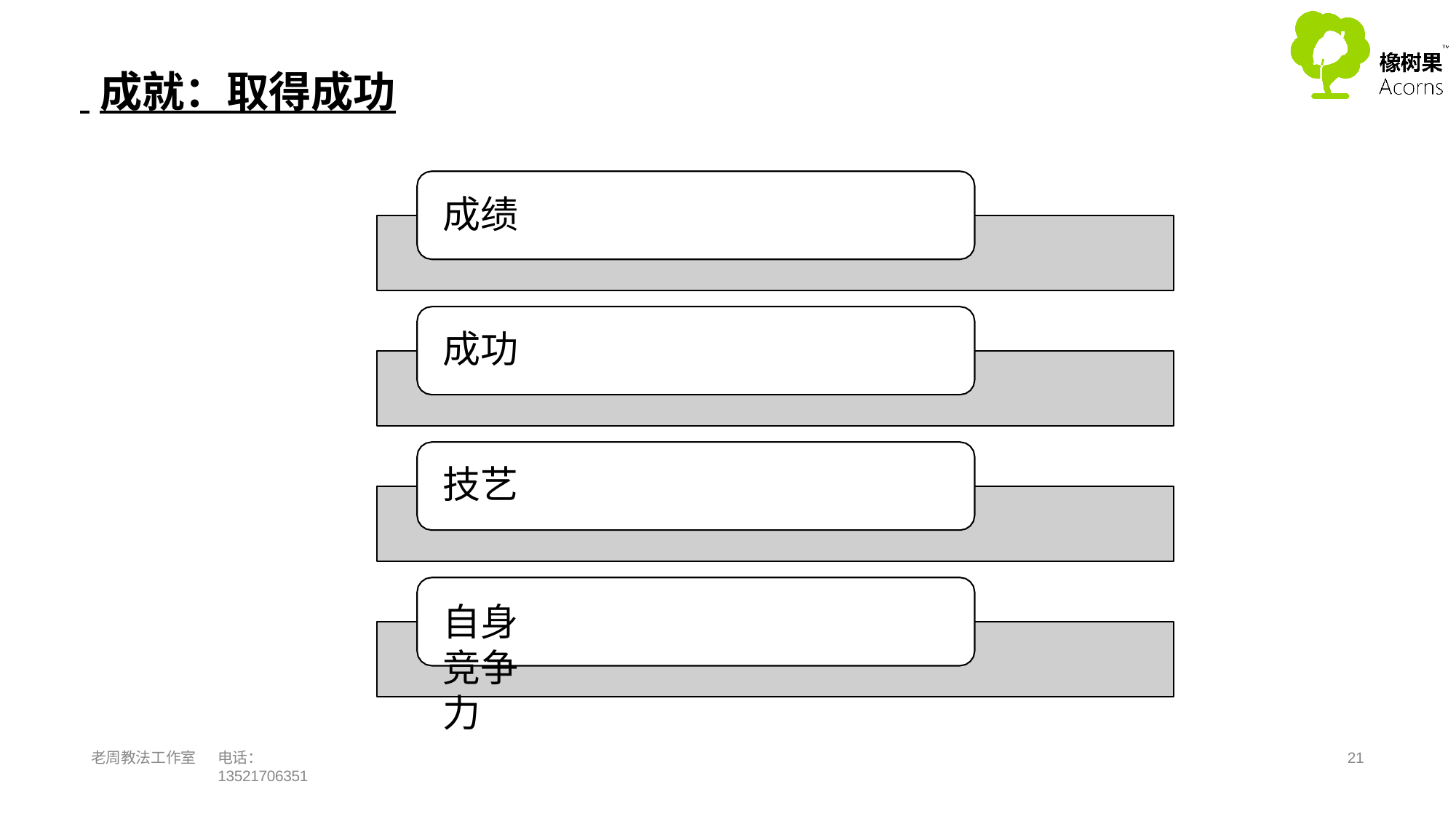

# 成就：取得成功

成绩
成功 技艺

自身竞争力

老周教法工作室
电话：13521706351
21